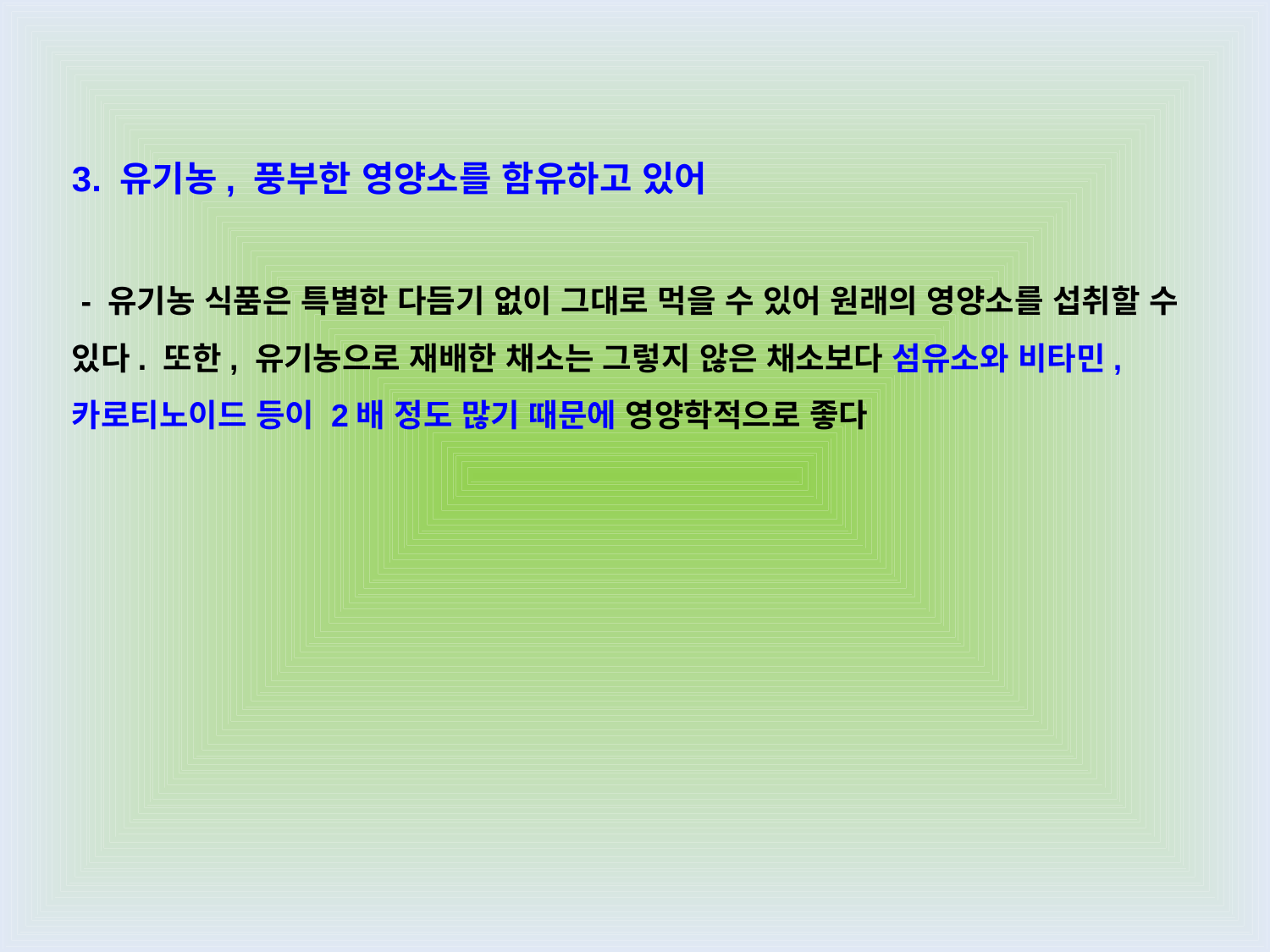

3. 유기농, 풍부한 영양소를 함유하고 있어

 - 유기농 식품은 특별한 다듬기 없이 그대로 먹을 수 있어 원래의 영양소를 섭취할 수 있다. 또한, 유기농으로 재배한 채소는 그렇지 않은 채소보다 섬유소와 비타민, 카로티노이드 등이 2배 정도 많기 때문에 영양학적으로 좋다